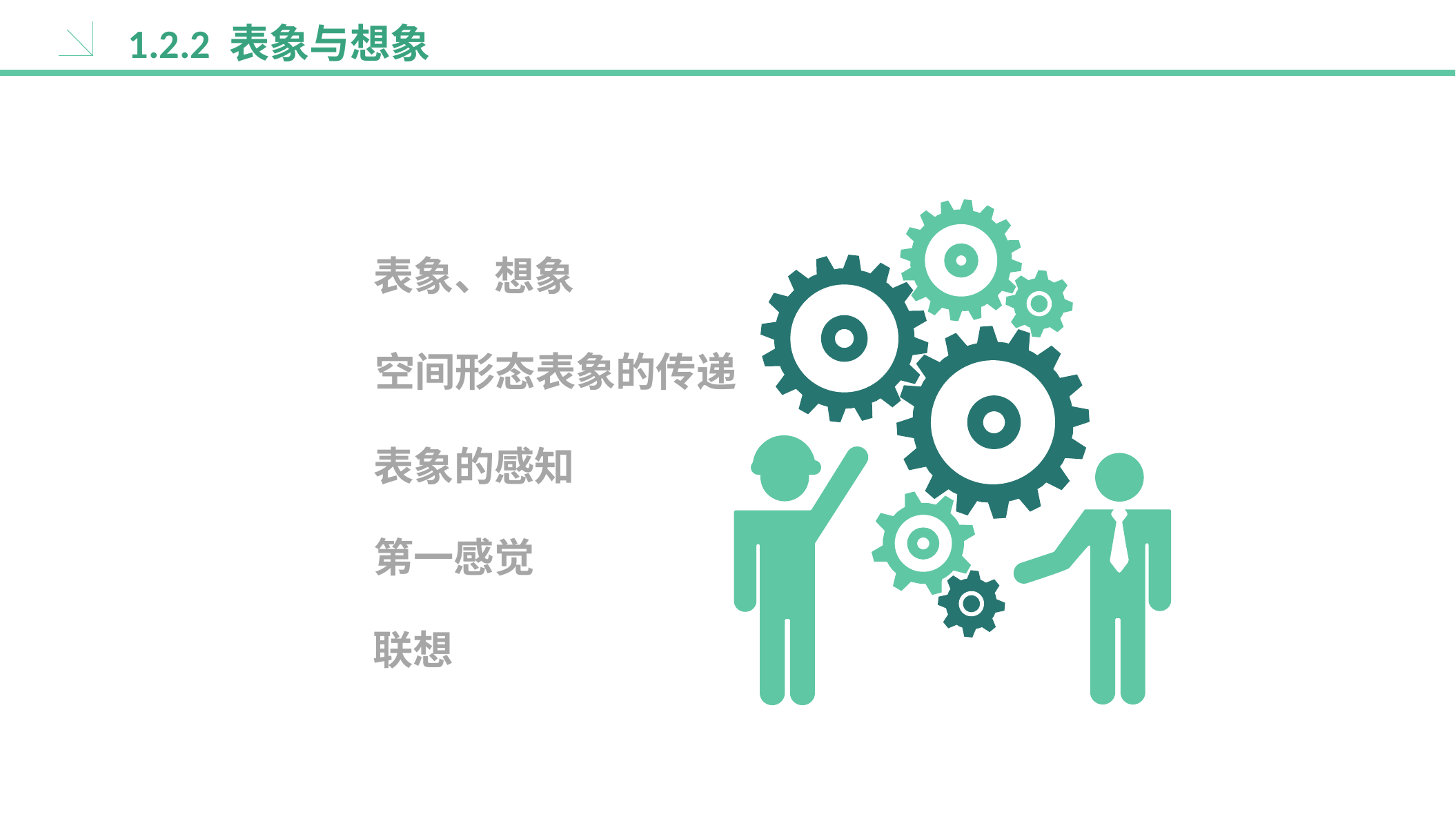

1.2.2 表象与想象

表象、想象

空间形态表象的传递

表象的感知

第一感觉

联想